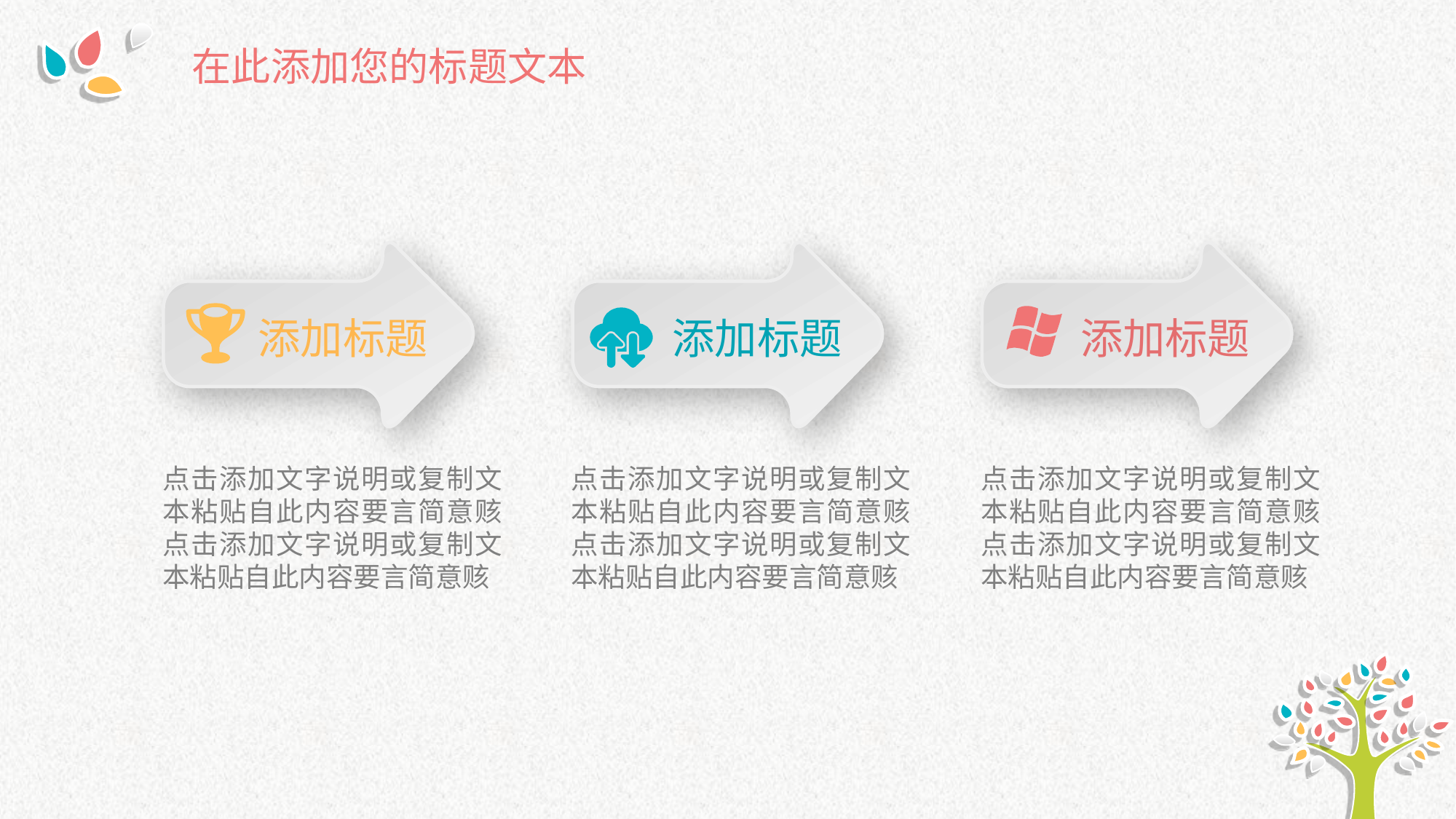

在此添加您的标题文本

添加标题
添加标题
添加标题

点击添加文字说明或复制文本粘贴自此内容要言简意赅点击添加文字说明或复制文本粘贴自此内容要言简意赅
点击添加文字说明或复制文本粘贴自此内容要言简意赅点击添加文字说明或复制文本粘贴自此内容要言简意赅
点击添加文字说明或复制文本粘贴自此内容要言简意赅点击添加文字说明或复制文本粘贴自此内容要言简意赅